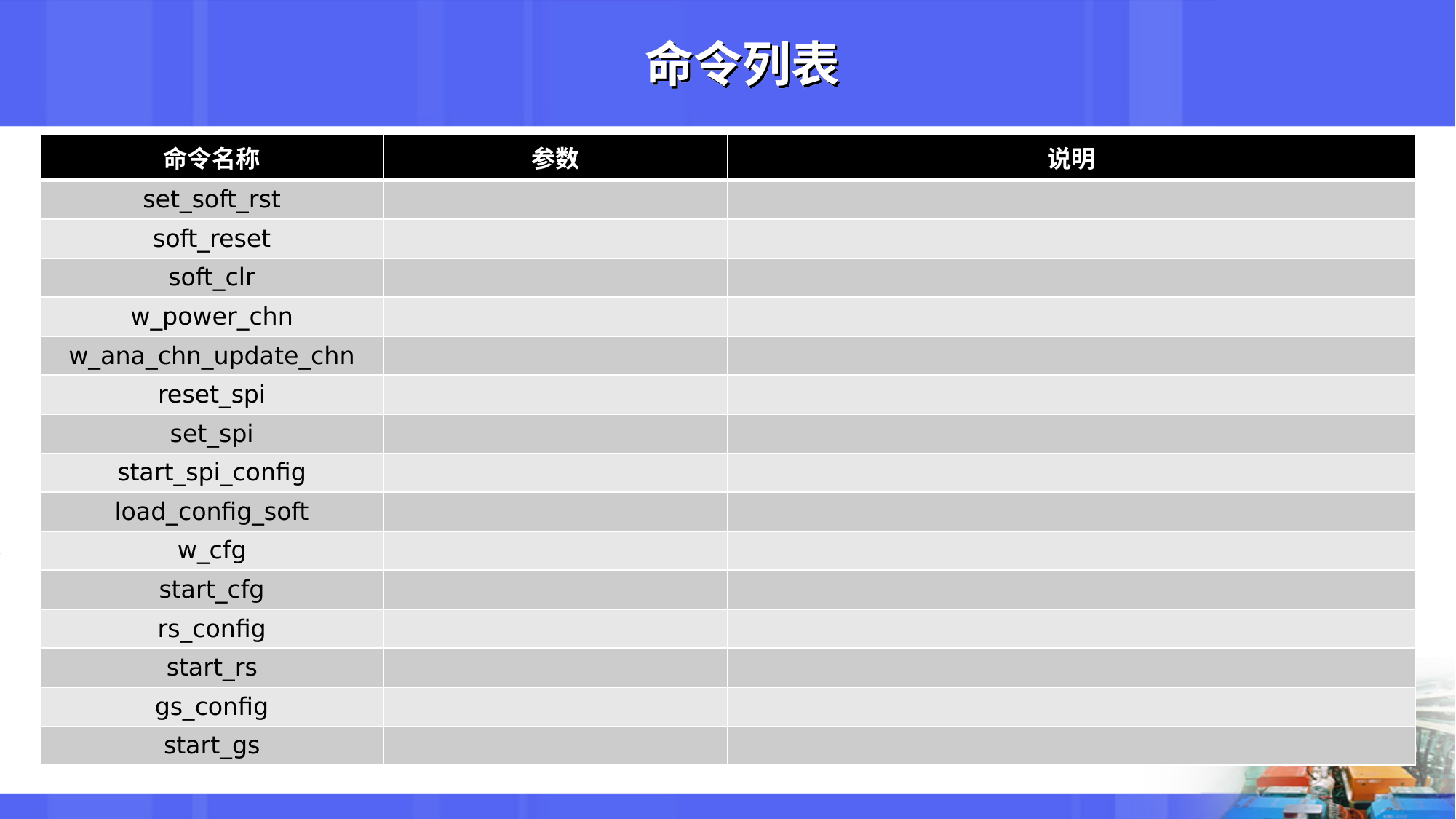

# 命令列表
| 命令名称 | 参数 | 说明 |
| --- | --- | --- |
| set\_soft\_rst |  |  |
| soft\_reset |  |  |
| soft\_clr |  |  |
| w\_power\_chn |  |  |
| w\_ana\_chn\_update\_chn |  |  |
| reset\_spi |  |  |
| set\_spi |  |  |
| start\_spi\_config |  |  |
| load\_config\_soft |  |  |
| w\_cfg |  |  |
| start\_cfg |  |  |
| rs\_config |  |  |
| start\_rs |  |  |
| gs\_config |  |  |
| start\_gs |  |  |